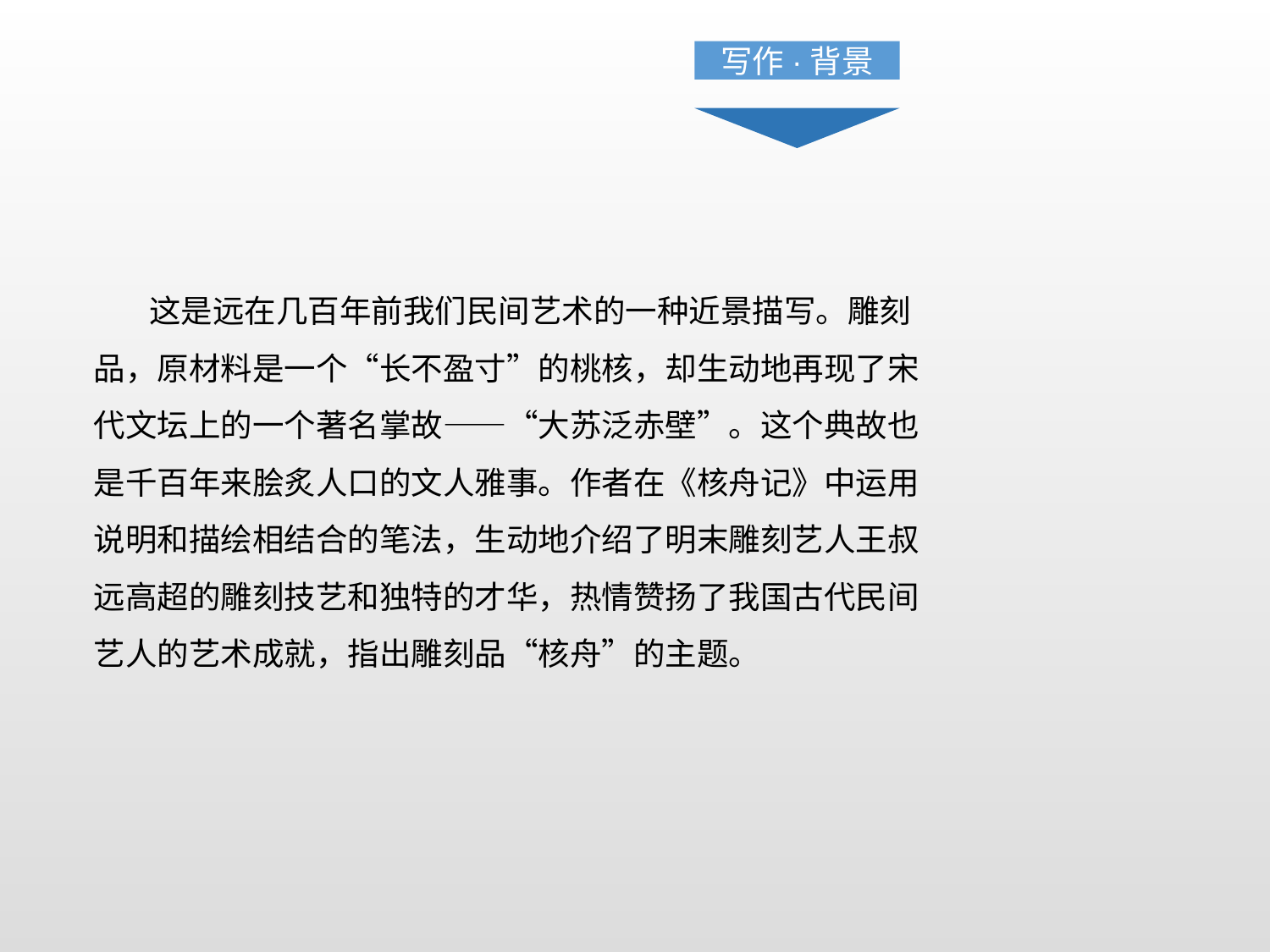

写作·背景

         这是远在几百年前我们民间艺术的一种近景描写。雕刻品，原材料是一个“长不盈寸”的桃核，却生动地再现了宋代文坛上的一个著名掌故——“大苏泛赤壁”。这个典故也是千百年来脍炙人口的文人雅事。作者在《核舟记》中运用说明和描绘相结合的笔法，生动地介绍了明末雕刻艺人王叔远高超的雕刻技艺和独特的才华，热情赞扬了我国古代民间艺人的艺术成就，指出雕刻品“核舟”的主题。